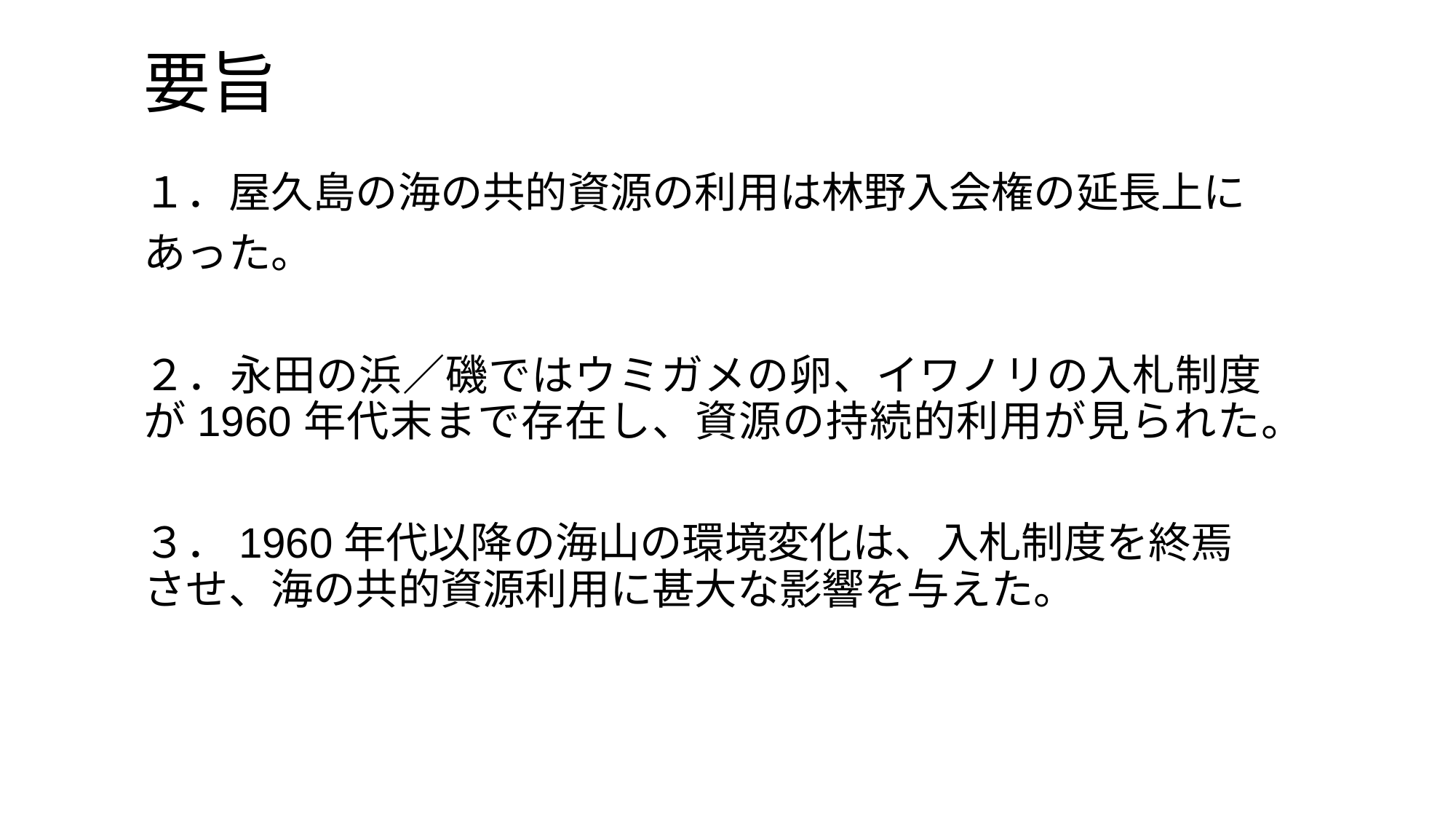

# 要旨
１．屋久島の海の共的資源の利用は林野入会権の延長上に
あった。

２．永田の浜／磯ではウミガメの卵、イワノリの入札制度が1960年代末まで存在し、資源の持続的利用が見られた。

３．1960年代以降の海山の環境変化は、入札制度を終焉させ、海の共的資源利用に甚大な影響を与えた。